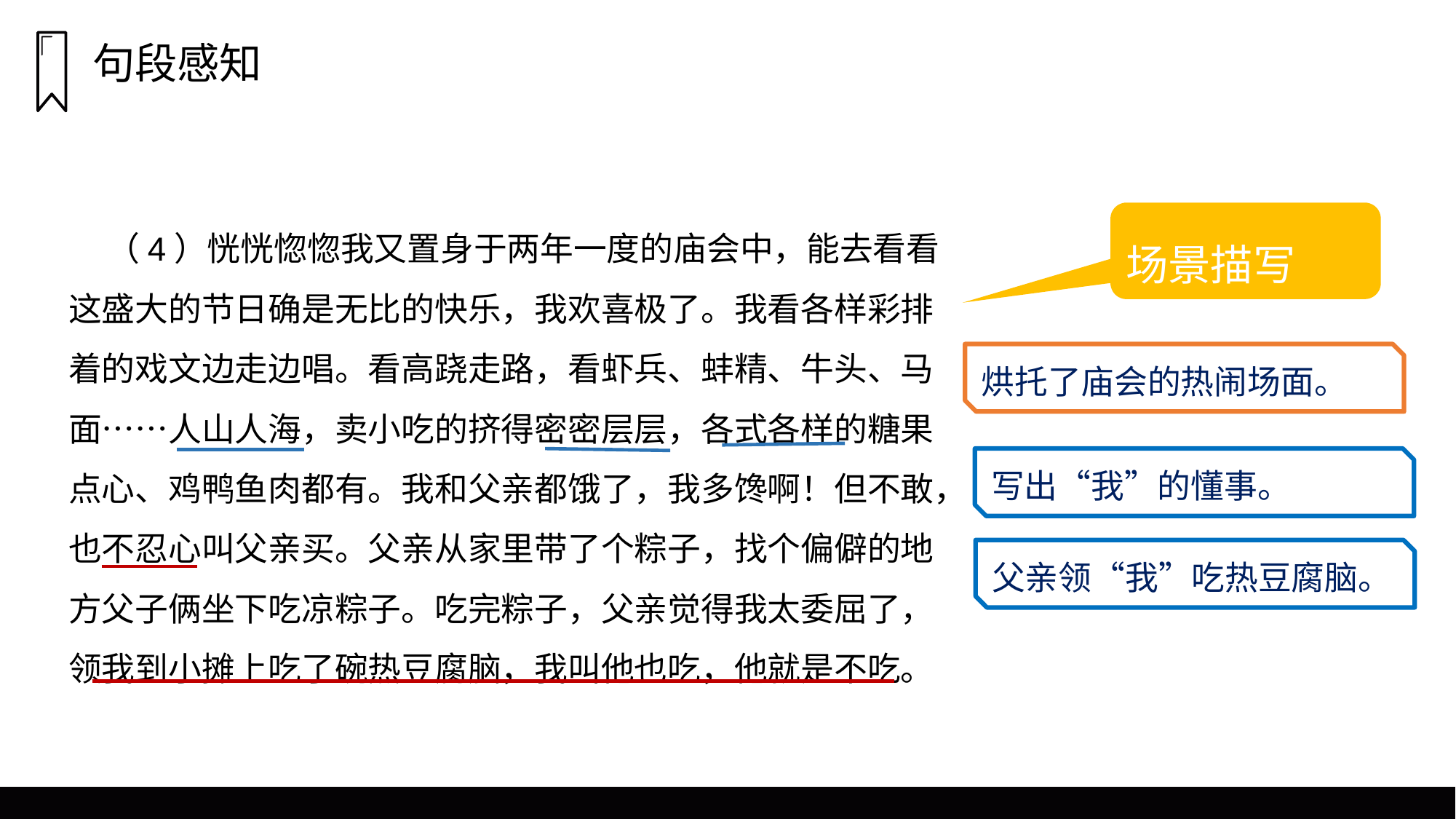

句段感知
    （4）恍恍惚惚我又置身于两年一度的庙会中，能去看看这盛大的节日确是无比的快乐，我欢喜极了。我看各样彩排着的戏文边走边唱。看高跷走路，看虾兵、蚌精、牛头、马面……人山人海，卖小吃的挤得密密层层，各式各样的糖果点心、鸡鸭鱼肉都有。我和父亲都饿了，我多馋啊！但不敢，也不忍心叫父亲买。父亲从家里带了个粽子，找个偏僻的地方父子俩坐下吃凉粽子。吃完粽子，父亲觉得我太委屈了，领我到小摊上吃了碗热豆腐脑，我叫他也吃，他就是不吃。
场景描写
烘托了庙会的热闹场面。
写出“我”的懂事。
父亲领“我”吃热豆腐脑。